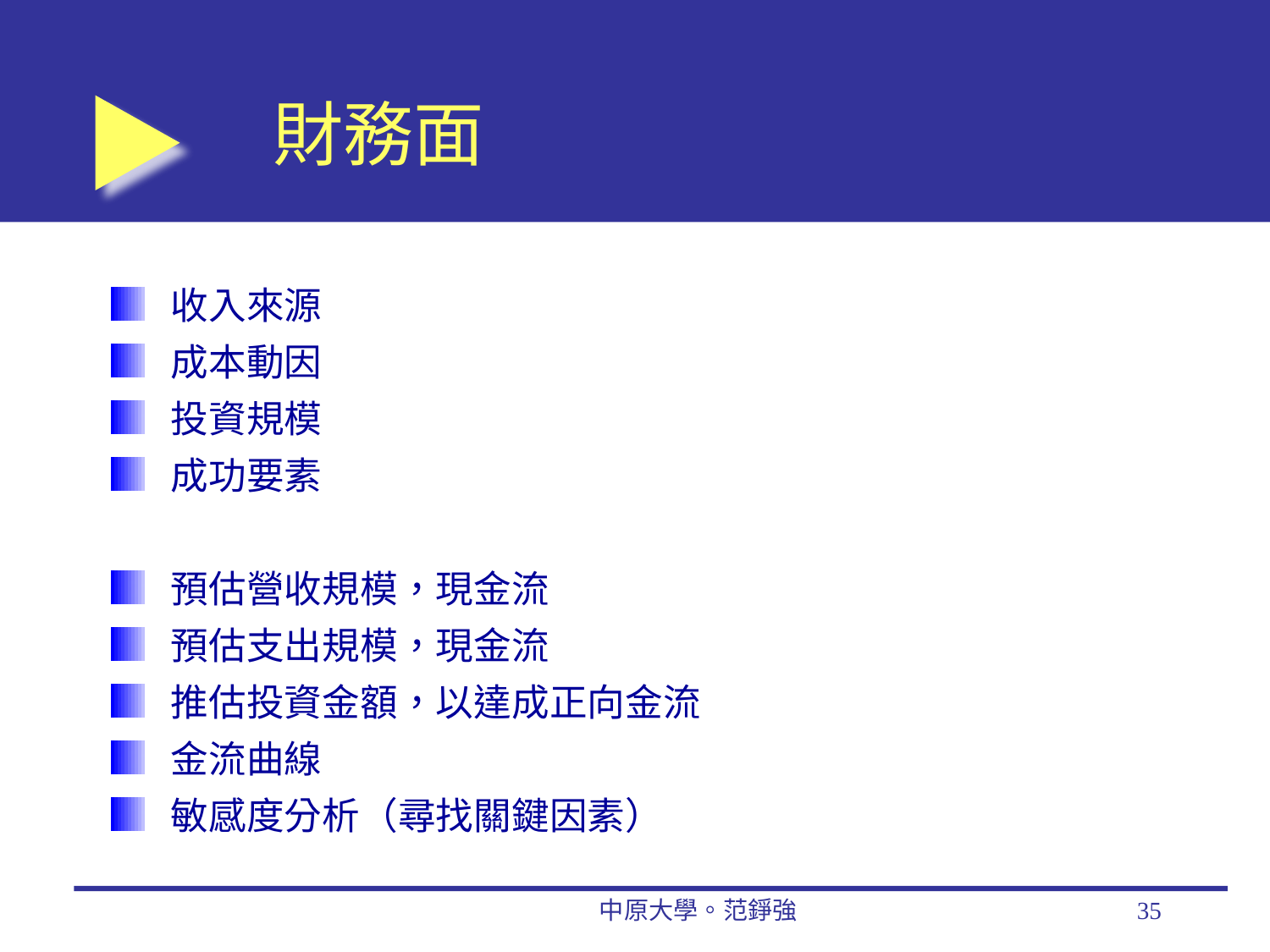

# 財務面
收入來源
成本動因
投資規模
成功要素

預估營收規模，現金流
預估支出規模，現金流
推估投資金額，以達成正向金流
金流曲線
敏感度分析（尋找關鍵因素）
中原大學。范錚強
35